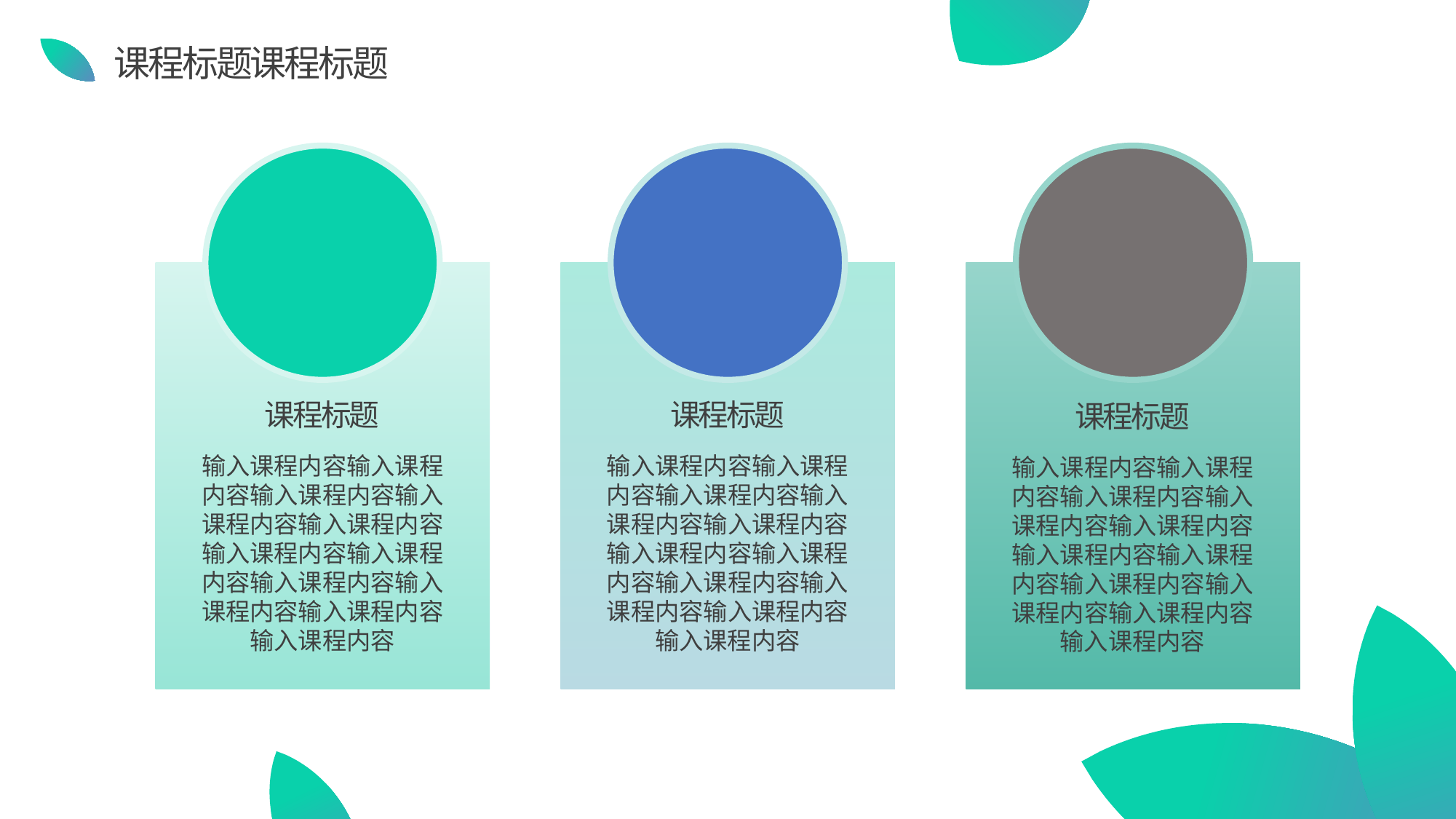

课程标题课程标题

课程标题
输入课程内容输入课程内容输入课程内容输入课程内容输入课程内容输入课程内容输入课程内容输入课程内容输入课程内容输入课程内容输入课程内容

课程标题
输入课程内容输入课程内容输入课程内容输入课程内容输入课程内容输入课程内容输入课程内容输入课程内容输入课程内容输入课程内容输入课程内容

课程标题
输入课程内容输入课程内容输入课程内容输入课程内容输入课程内容输入课程内容输入课程内容输入课程内容输入课程内容输入课程内容输入课程内容